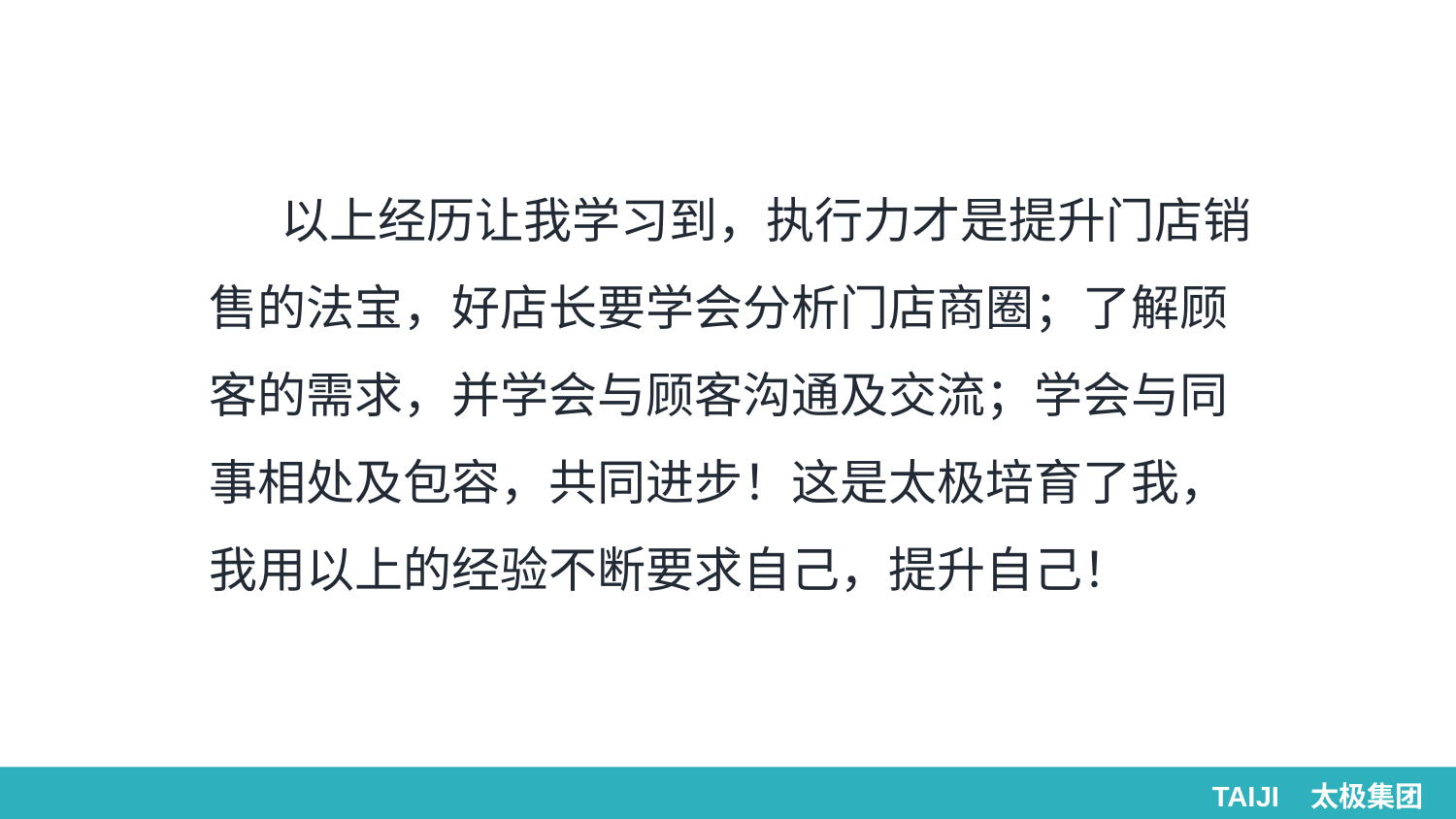

以上经历让我学习到，执行力才是提升门店销售的法宝，好店长要学会分析门店商圈；了解顾客的需求，并学会与顾客沟通及交流；学会与同事相处及包容，共同进步！这是太极培育了我，我用以上的经验不断要求自己，提升自己！

TAIJI   太极集团